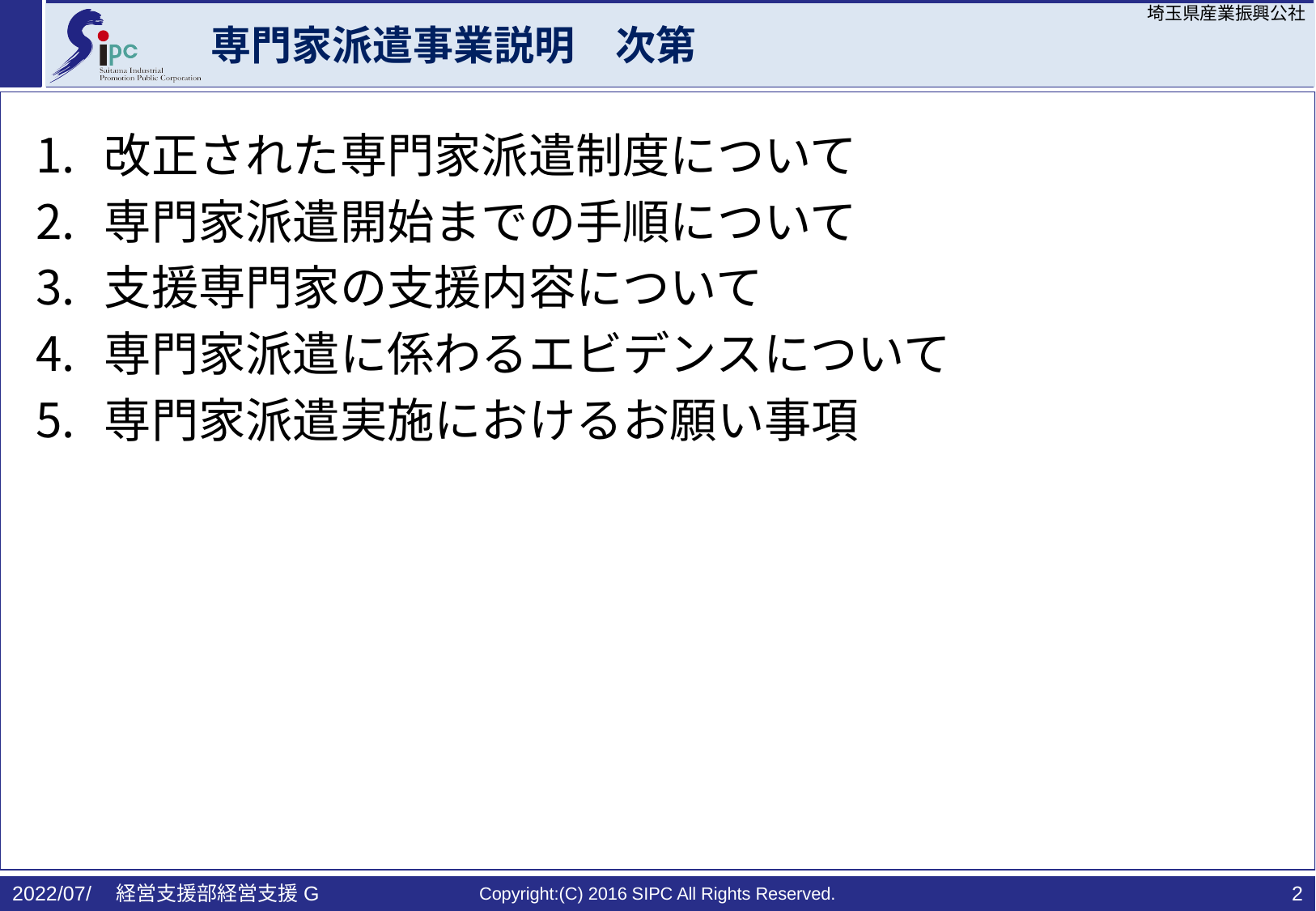

# 専門家派遣事業説明　次第
改正された専門家派遣制度について
専門家派遣開始までの手順について
支援専門家の支援内容について
専門家派遣に係わるエビデンスについて
専門家派遣実施におけるお願い事項

2022/07/　経営支援部経営支援G
2
Copyright:(C) 2016 SIPC All Rights Reserved.